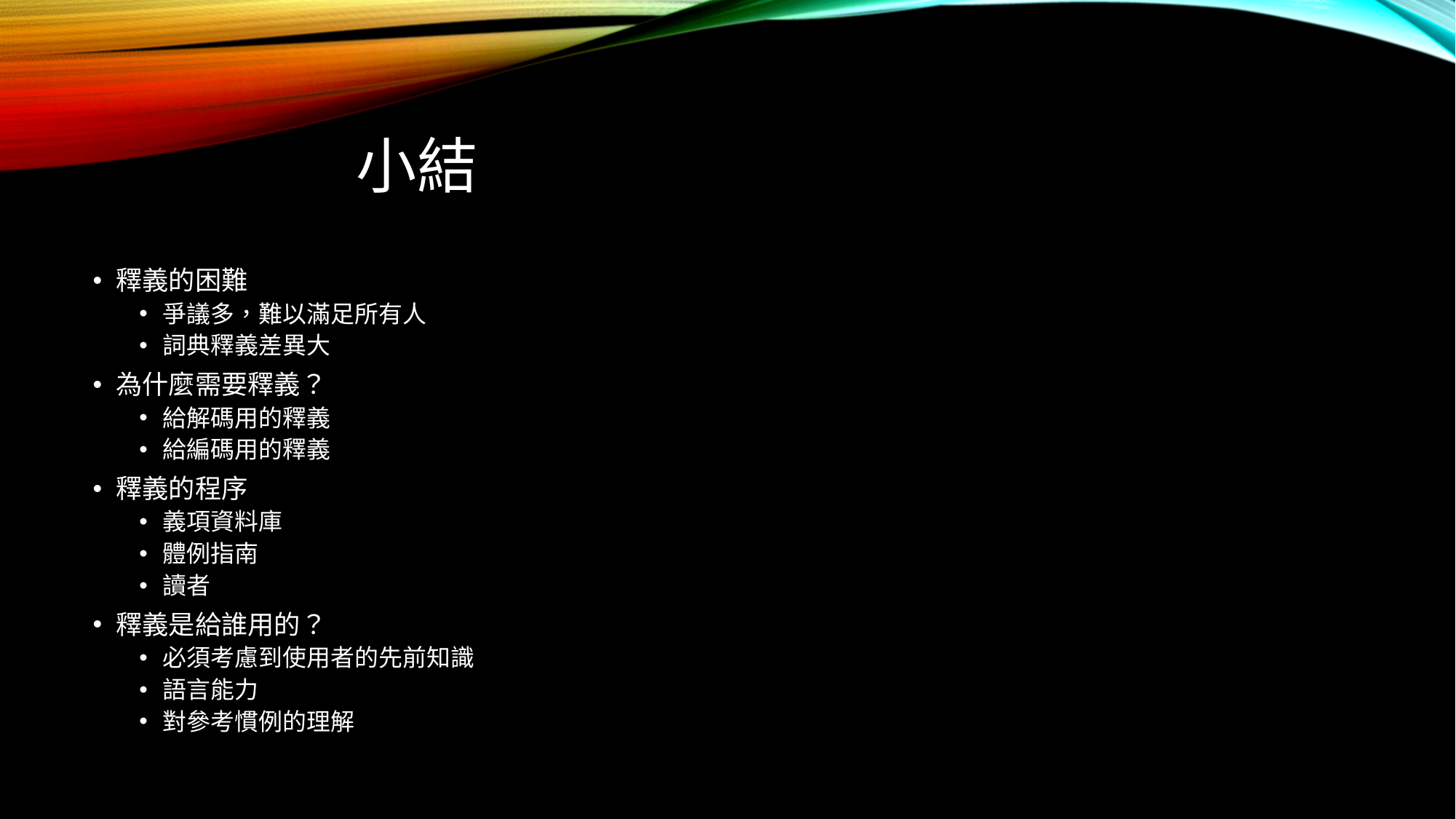

# 小結
釋義的困難
爭議多，難以滿足所有人
詞典釋義差異大
為什麼需要釋義？
給解碼用的釋義
給編碼用的釋義
釋義的程序
義項資料庫
體例指南
讀者
釋義是給誰用的？
必須考慮到使用者的先前知識
語言能力
對參考慣例的理解